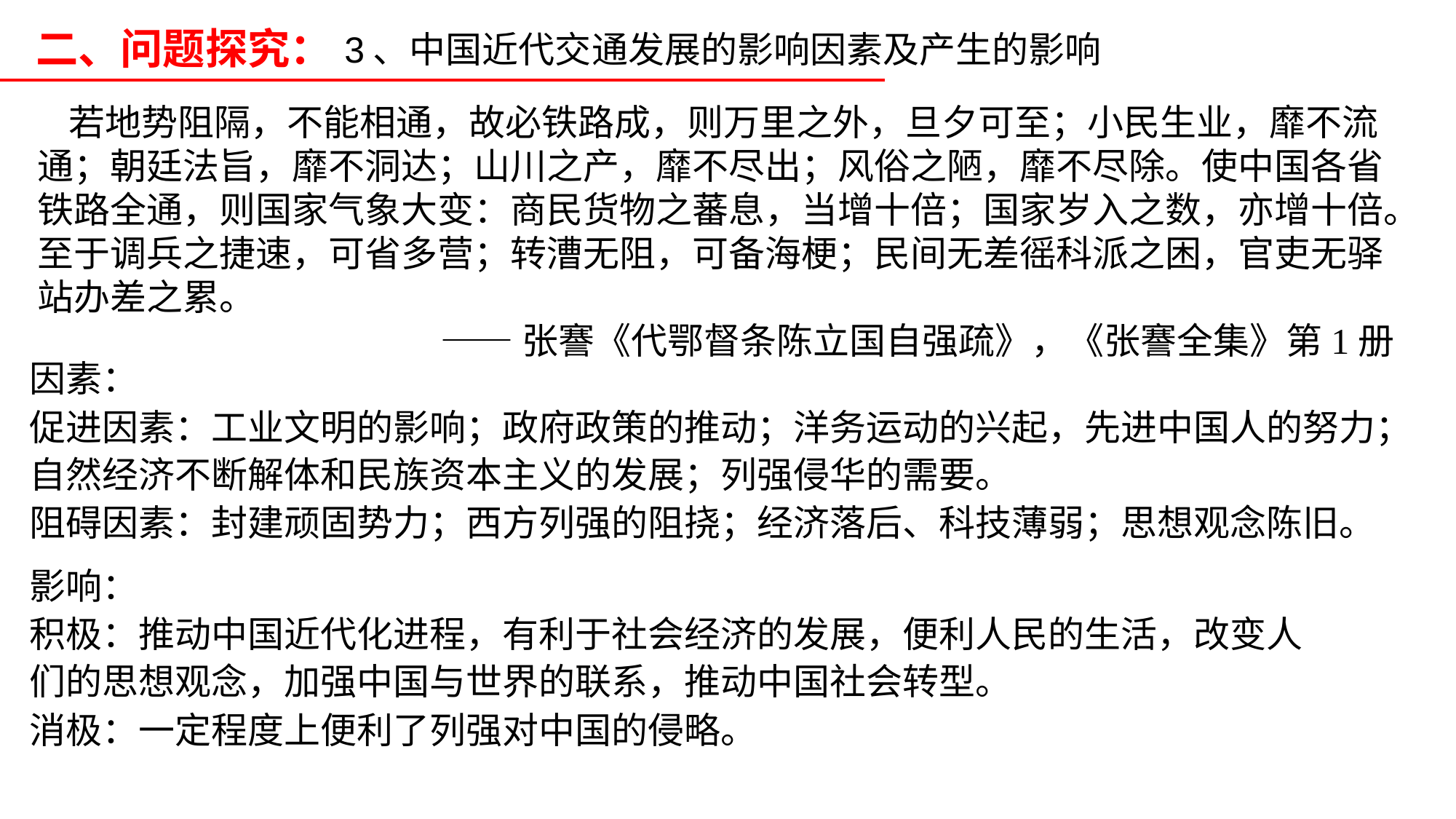

二、问题探究：
3、中国近代交通发展的影响因素及产生的影响
若地势阻隔，不能相通，故必铁路成，则万里之外，旦夕可至；小民生业，靡不流通；朝廷法旨，靡不洞达；山川之产，靡不尽出；风俗之陋，靡不尽除。使中国各省铁路全通，则国家气象大变：商民货物之蕃息，当增十倍；国家岁入之数，亦增十倍。至于调兵之捷速，可省多营；转漕无阻，可备海梗；民间无差徭科派之困，官吏无驿站办差之累。
——张謇《代鄂督条陈立国自强疏》，《张謇全集》第1册
因素：
促进因素：工业文明的影响；政府政策的推动；洋务运动的兴起，先进中国人的努力；自然经济不断解体和民族资本主义的发展；列强侵华的需要。
阻碍因素：封建顽固势力；西方列强的阻挠；经济落后、科技薄弱；思想观念陈旧。
影响：
积极：推动中国近代化进程，有利于社会经济的发展，便利人民的生活，改变人们的思想观念，加强中国与世界的联系，推动中国社会转型。
消极：一定程度上便利了列强对中国的侵略。